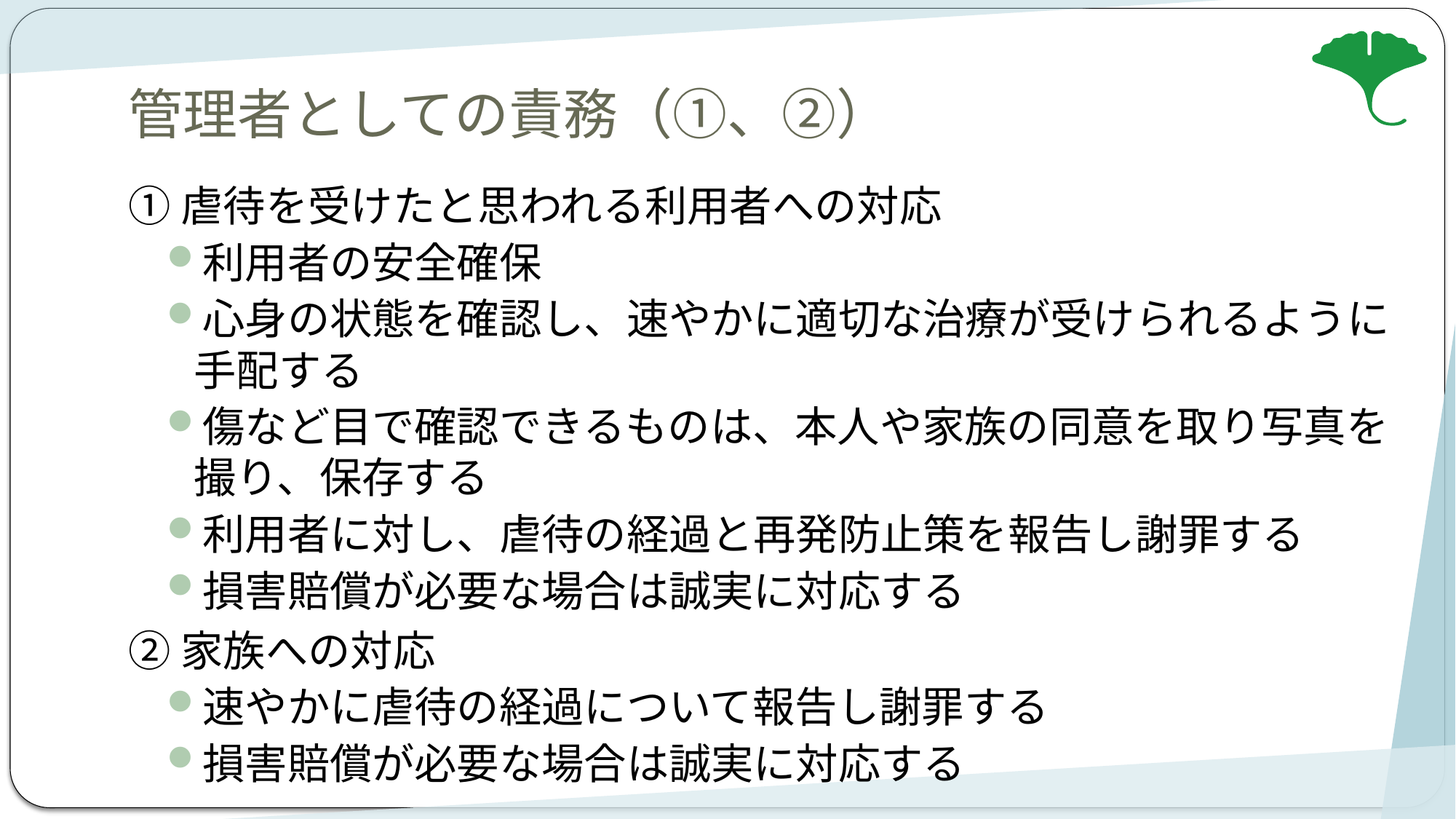

# 管理者としての責務（①、②）

①虐待を受けたと思われる利用者への対応
利用者の安全確保
心身の状態を確認し、速やかに適切な治療が受けられるように手配する
傷など目で確認できるものは、本人や家族の同意を取り写真を撮り、保存する
利用者に対し、虐待の経過と再発防止策を報告し謝罪する
損害賠償が必要な場合は誠実に対応する
②家族への対応
速やかに虐待の経過について報告し謝罪する
損害賠償が必要な場合は誠実に対応する